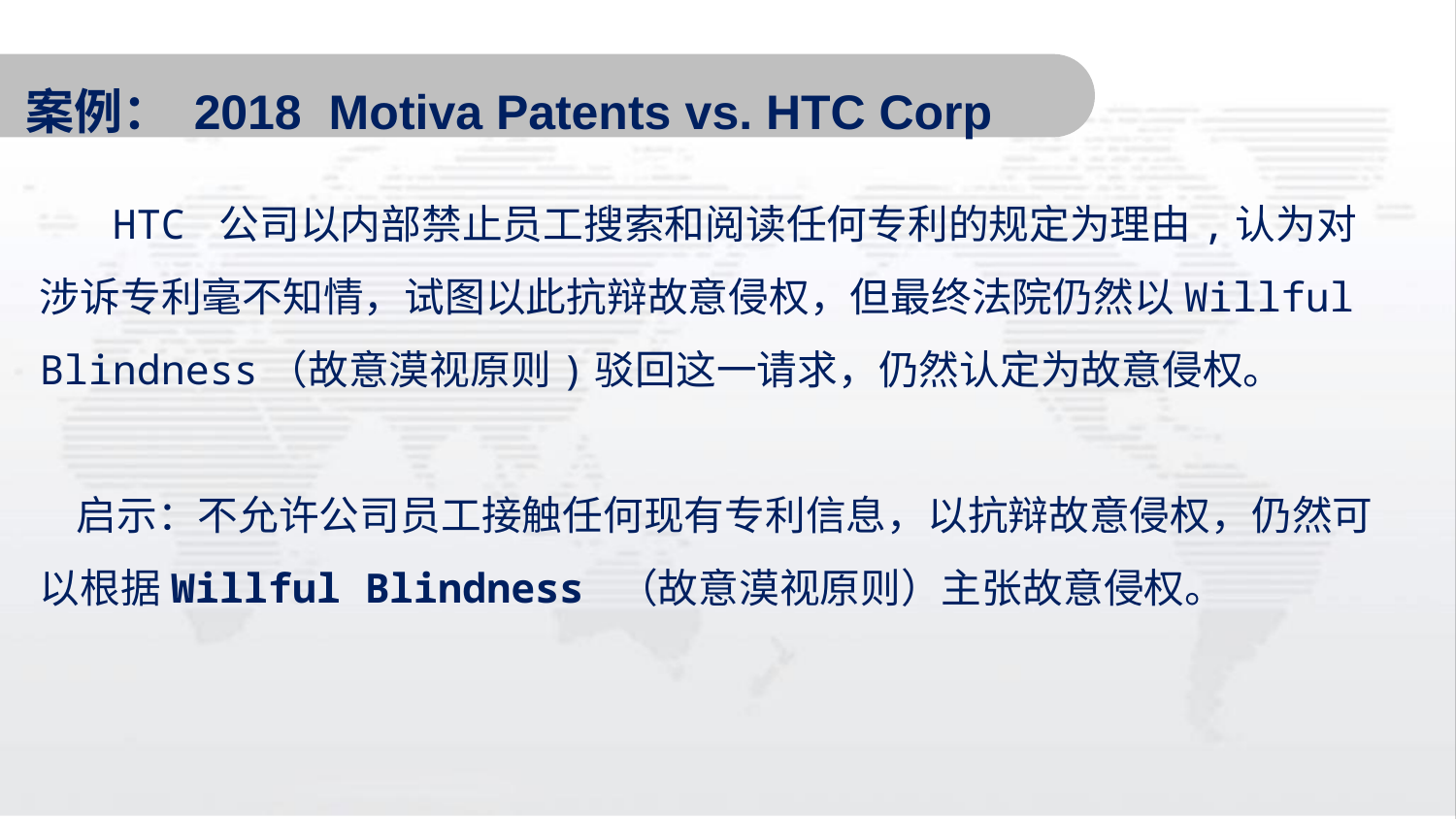

案例： 2018  Motiva Patents vs. HTC Corp
   HTC 公司以内部禁止员工搜索和阅读任何专利的规定为理由,认为对涉诉专利毫不知情，试图以此抗辩故意侵权，但最终法院仍然以Willful Blindness（故意漠视原则)驳回这一请求，仍然认定为故意侵权。

   启示：不允许公司员工接触任何现有专利信息，以抗辩故意侵权，仍然可以根据Willful Blindness （故意漠视原则）主张故意侵权。